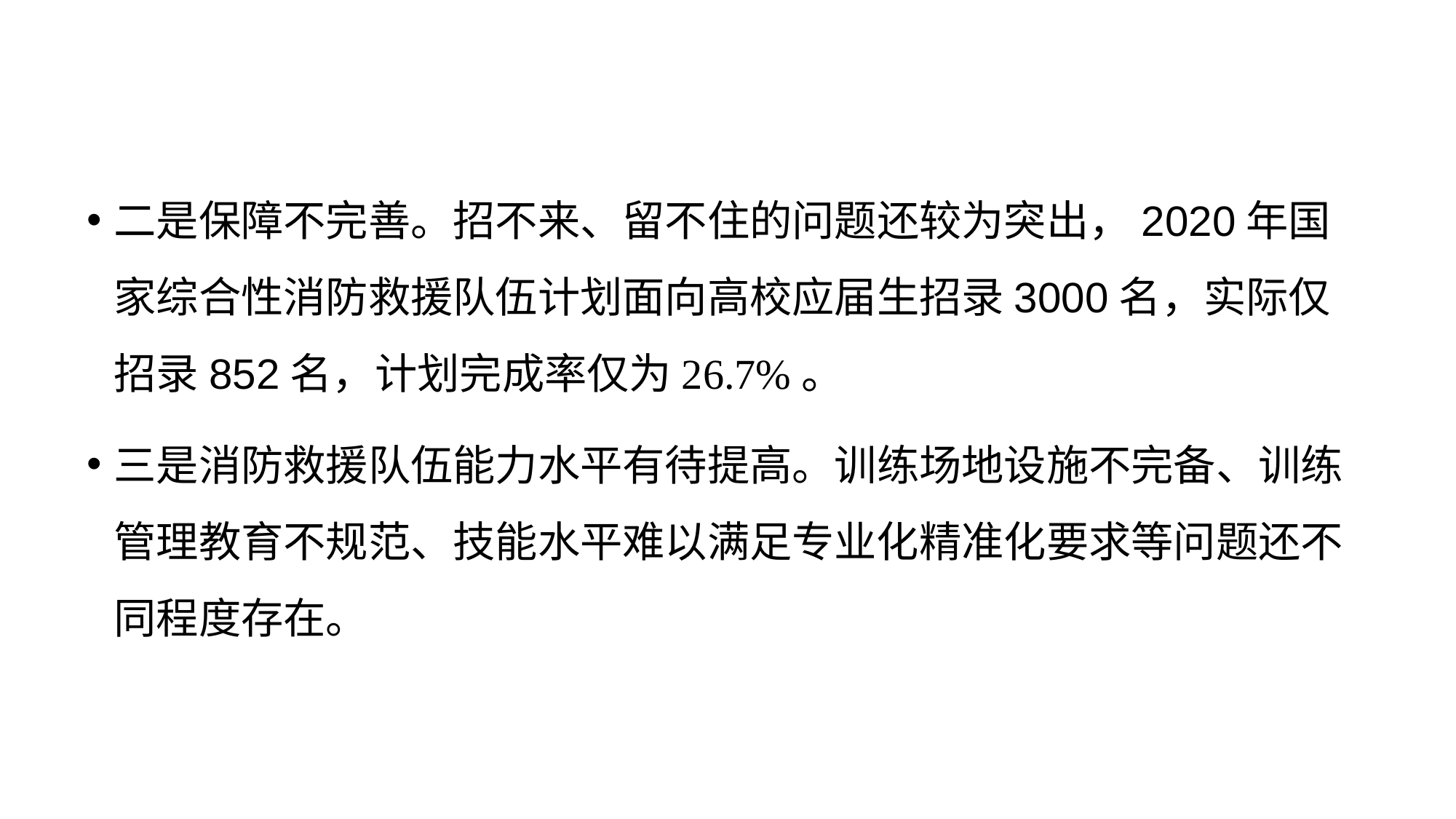

#
二是保障不完善。招不来、留不住的问题还较为突出，2020年国家综合性消防救援队伍计划面向高校应届生招录3000名，实际仅招录852名，计划完成率仅为26.7%。
三是消防救援队伍能力水平有待提高。训练场地设施不完备、训练管理教育不规范、技能水平难以满足专业化精准化要求等问题还不同程度存在。